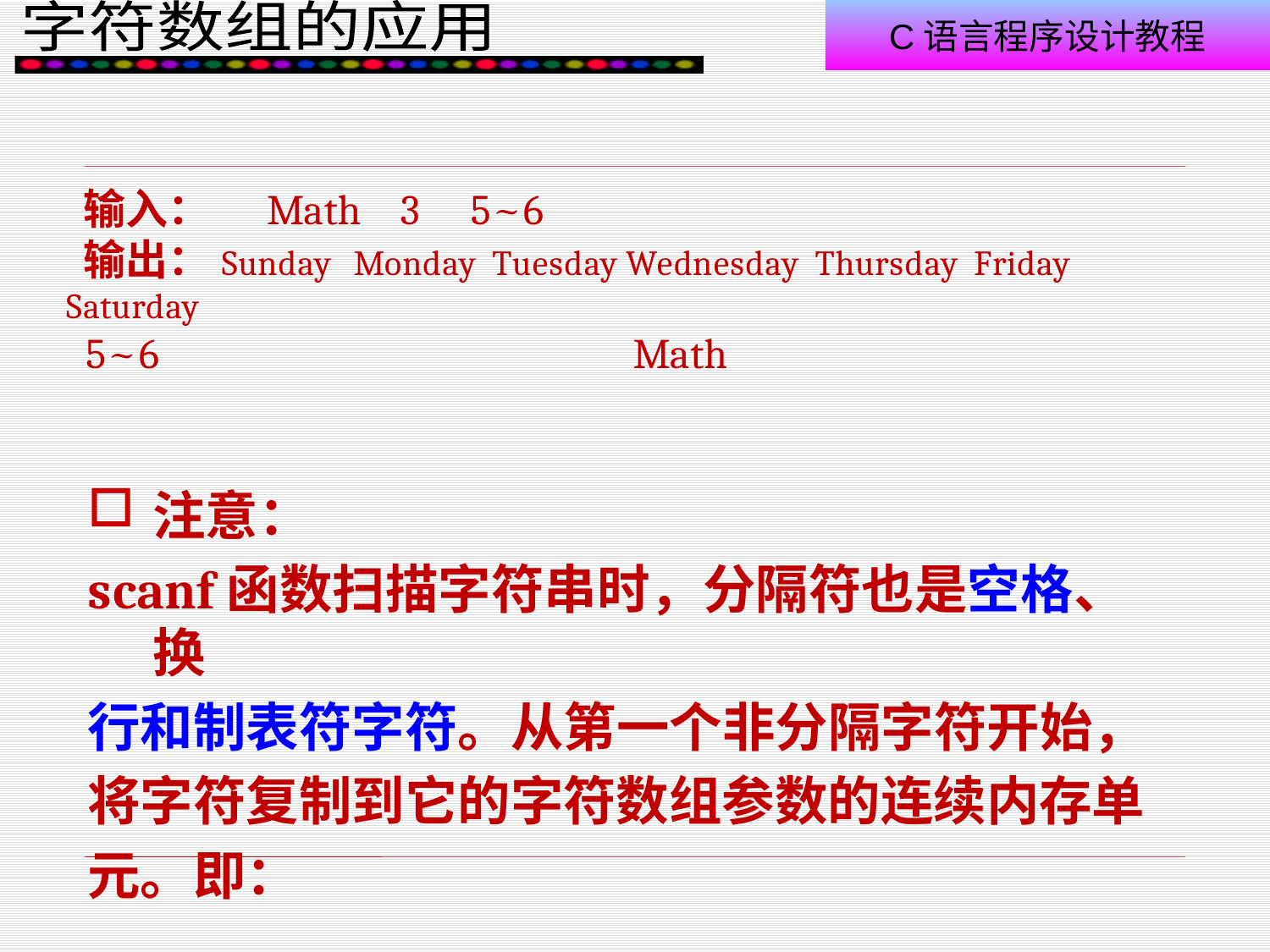

#
输入：     Math    3     5~6
输出：Sunday   Monday  Tuesday Wednesday  Thursday  Friday  Saturday
5~6                                                   Math
注意：
scanf函数扫描字符串时，分隔符也是空格、换
行和制表符字符。从第一个非分隔字符开始，
将字符复制到它的字符数组参数的连续内存单
元。即：